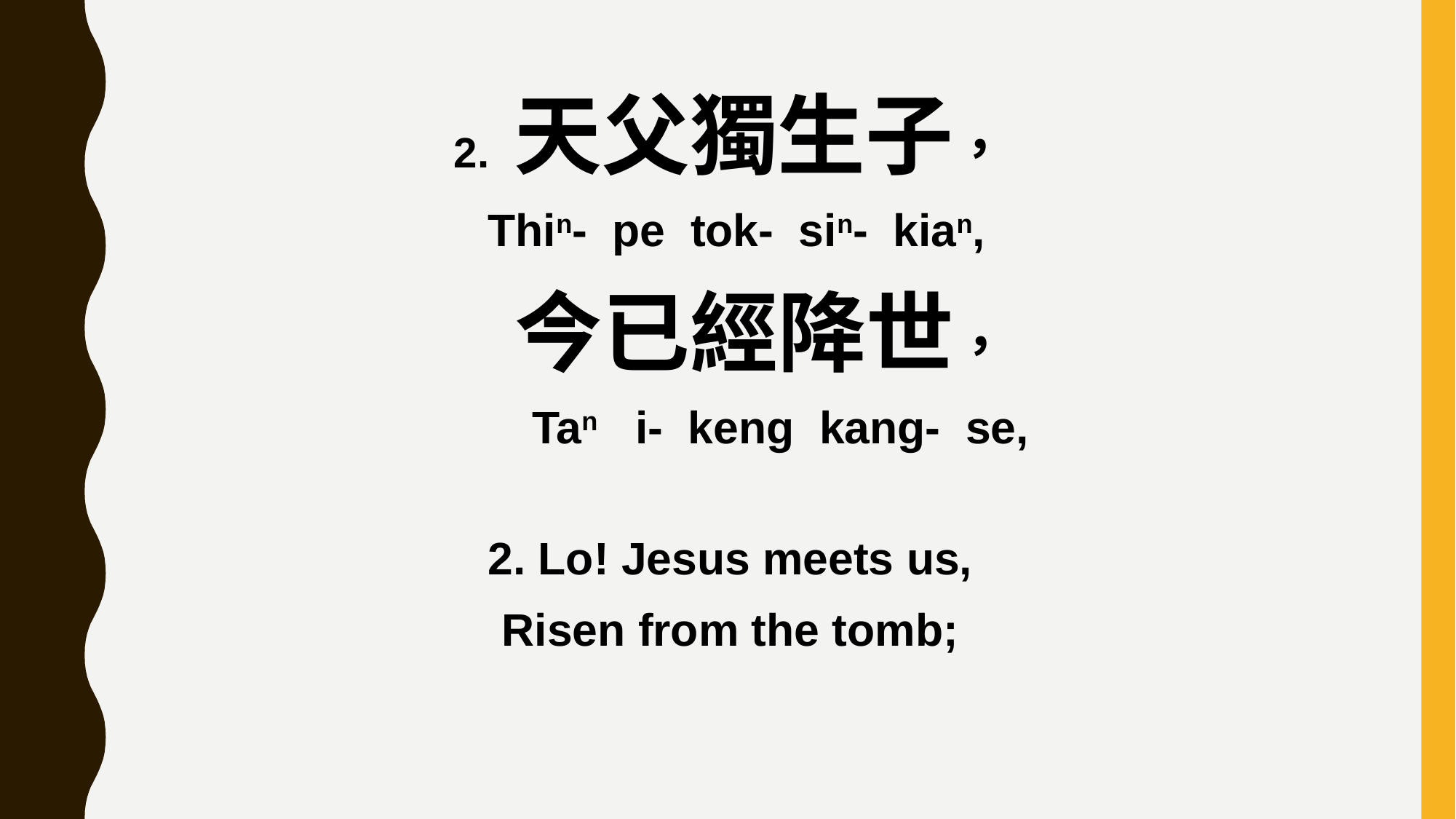

2. 天父獨生子，
 Thin-  pe  tok-  sin-  kian,
  今已經降世，
        Tan   i-  keng  kang-  se,

2. Lo! Jesus meets us,
Risen from the tomb;